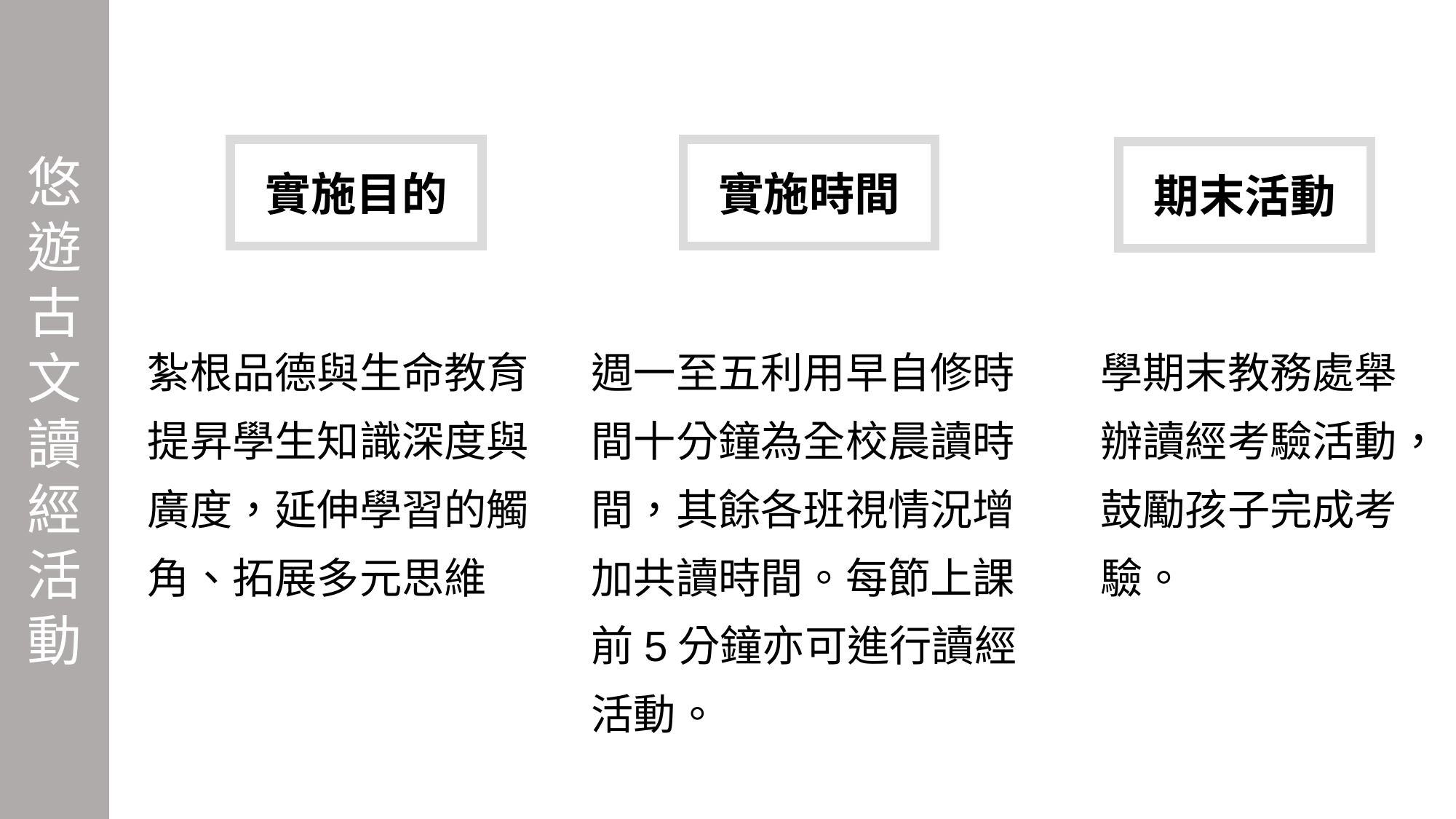

悠遊古文讀經活動
實施時間
實施目的
期末活動
紮根品德與生命教育提昇學生知識深度與廣度，延伸學習的觸角、拓展多元思維
週一至五利用早自修時間十分鐘為全校晨讀時間，其餘各班視情況增加共讀時間。每節上課前5分鐘亦可進行讀經活動。
學期末教務處舉辦讀經考驗活動，鼓勵孩子完成考驗。